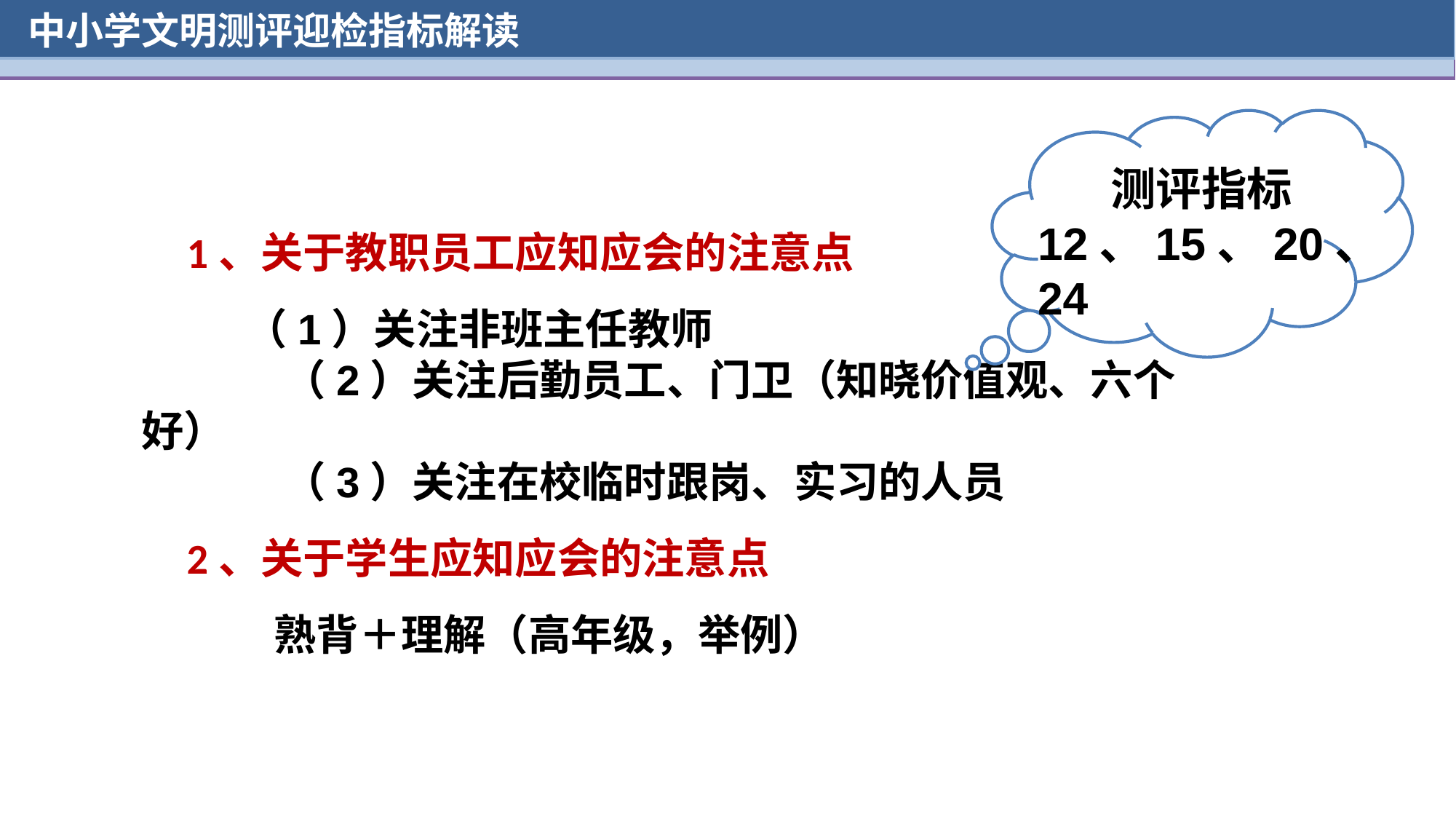

LOGO
中小学文明测评迎检指标解读

      测评指标
12、15、20、24
1、关于教职员工应知应会的注意点
     （1）关注非班主任教师
         （2）关注后勤员工、门卫（知晓价值观、六个好）
         （3）关注在校临时跟岗、实习的人员
2、关于学生应知应会的注意点
        熟背＋理解（高年级，举例）